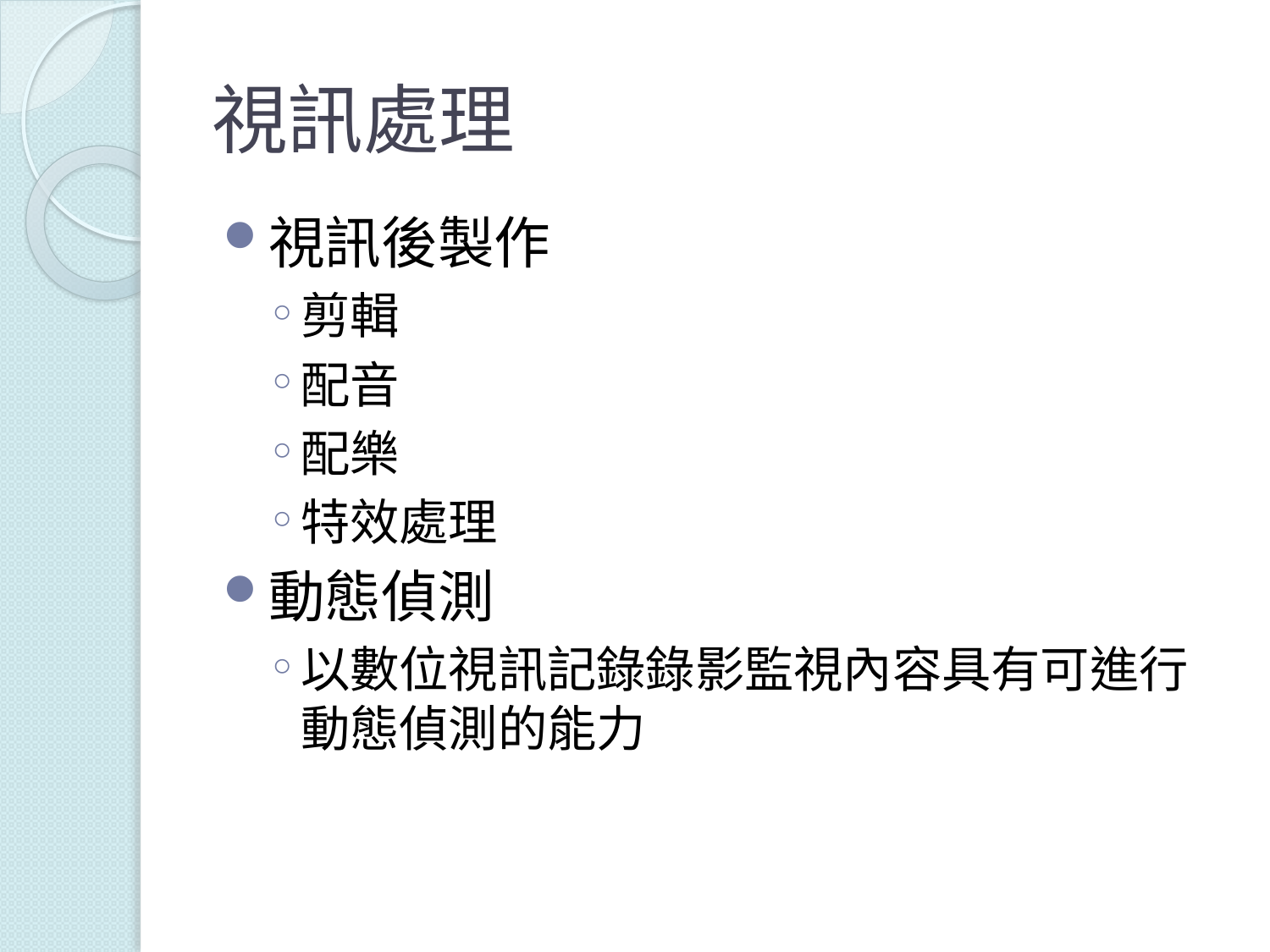

# 視訊處理
視訊後製作
剪輯
配音
配樂
特效處理
動態偵測
以數位視訊記錄錄影監視內容具有可進行動態偵測的能力